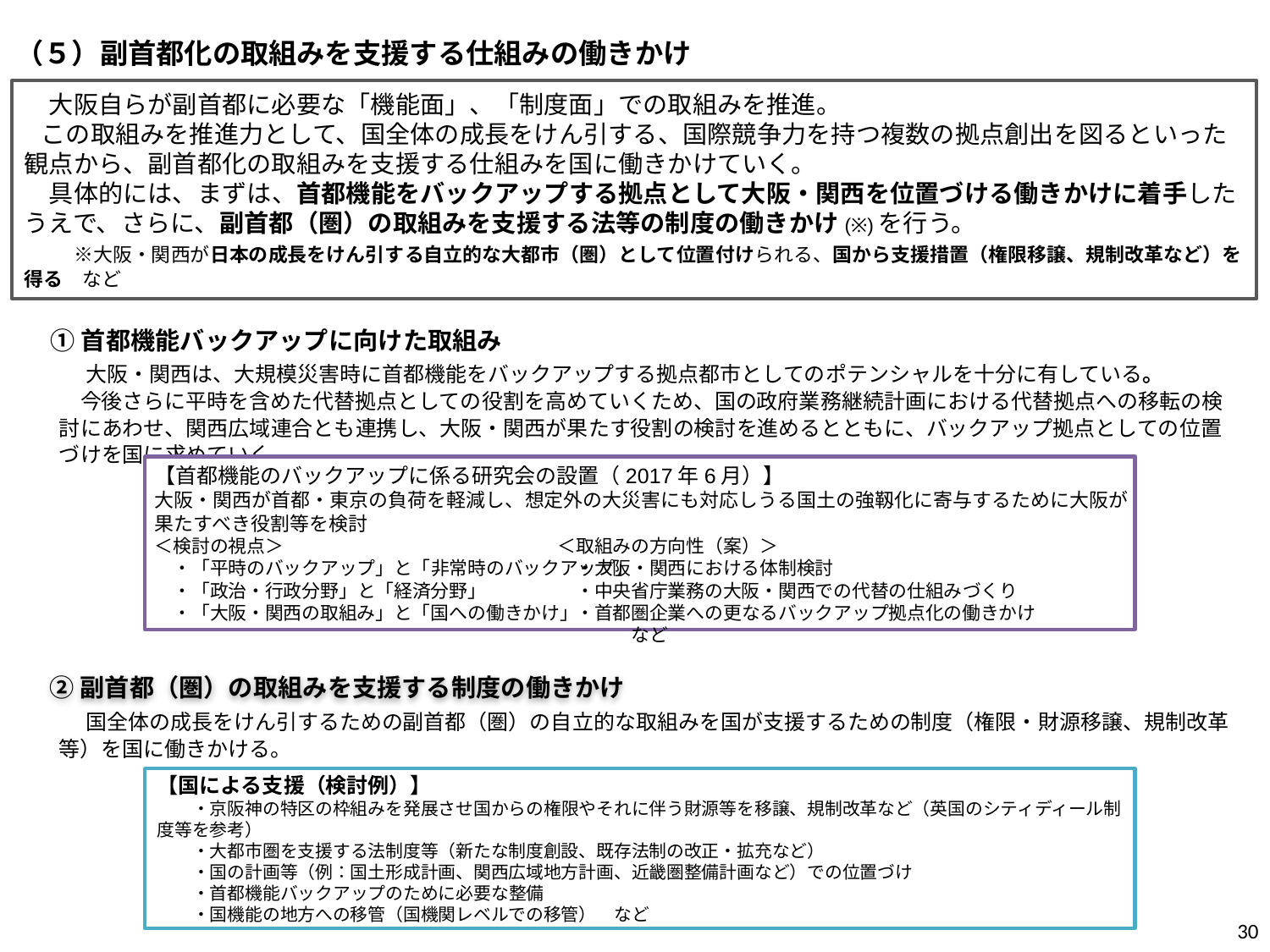

（５）副首都化の取組みを支援する仕組みの働きかけ
　大阪自らが副首都に必要な「機能面」、「制度面」での取組みを推進。
  この取組みを推進力として、国全体の成長をけん引する、国際競争力を持つ複数の拠点創出を図るといった観点から、副首都化の取組みを支援する仕組みを国に働きかけていく。
　具体的には、まずは、首都機能をバックアップする拠点として大阪・関西を位置づける働きかけに着手したうえで、さらに、副首都（圏）の取組みを支援する法等の制度の働きかけ(※)を行う。
　　※大阪・関西が日本の成長をけん引する自立的な大都市（圏）として位置付けられる、国から支援措置（権限移譲、規制改革など）を得る　など
①首都機能バックアップに向けた取組み
　大阪・関西は、大規模災害時に首都機能をバックアップする拠点都市としてのポテンシャルを十分に有している。
　今後さらに平時を含めた代替拠点としての役割を高めていくため、国の政府業務継続計画における代替拠点への移転の検討にあわせ、関西広域連合とも連携し、大阪・関西が果たす役割の検討を進めるとともに、バックアップ拠点としての位置づけを国に求めていく。
【首都機能のバックアップに係る研究会の設置（2017年6月）】
大阪・関西が首都・東京の負荷を軽減し、想定外の大災害にも対応しうる国土の強靱化に寄与するために大阪が果たすべき役割等を検討
＜検討の視点＞
　・「平時のバックアップ」と「非常時のバックアップ」
　・「政治・行政分野」と「経済分野」
　・「大阪・関西の取組み」と「国への働きかけ」
＜取組みの方向性（案）＞
　・大阪・関西における体制検討
　・中央省庁業務の大阪・関西での代替の仕組みづくり
　・首都圏企業への更なるバックアップ拠点化の働きかけ　　　　　　など
②副首都（圏）の取組みを支援する制度の働きかけ
　国全体の成長をけん引するための副首都（圏）の自立的な取組みを国が支援するための制度（権限・財源移譲、規制改革等）を国に働きかける。
【国による支援（検討例）】
　　・京阪神の特区の枠組みを発展させ国からの権限やそれに伴う財源等を移譲、規制改革など（英国のシティディール制度等を参考）
　　・大都市圏を支援する法制度等（新たな制度創設、既存法制の改正・拡充など）
　　・国の計画等（例：国土形成計画、関西広域地方計画、近畿圏整備計画など）での位置づけ
　　・首都機能バックアップのために必要な整備
　　・国機能の地方への移管（国機関レベルでの移管）　など

30